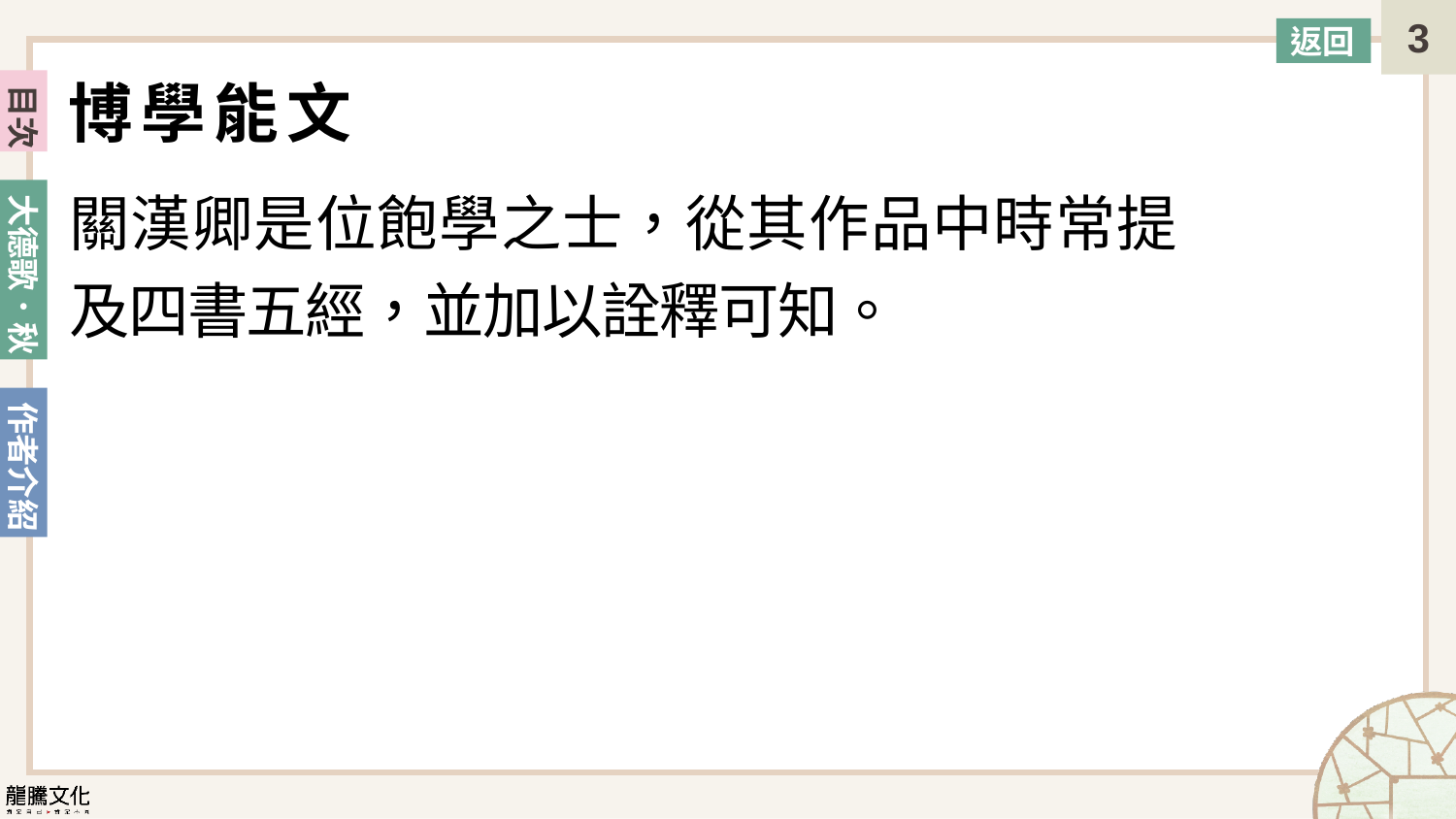

返回
博學能文
關漢卿是位飽學之士，從其作品中時常提及四書五經，並加以詮釋可知。